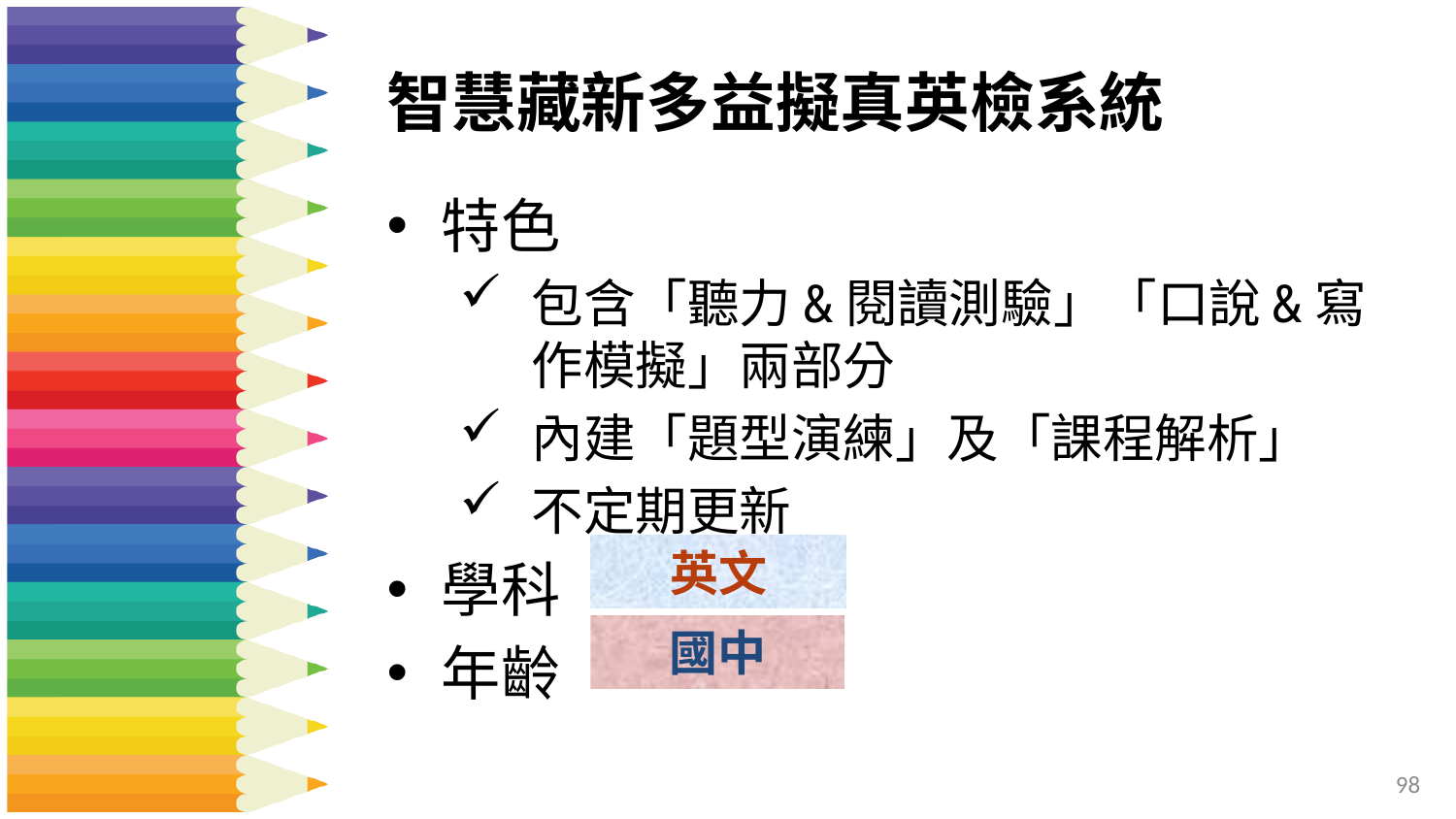

# 智慧藏新多益擬真英檢系統
特色
包含「聽力&閱讀測驗」「口說&寫作模擬」兩部分
內建「題型演練」及「課程解析」
不定期更新
學科
年齡

英文
國中
98